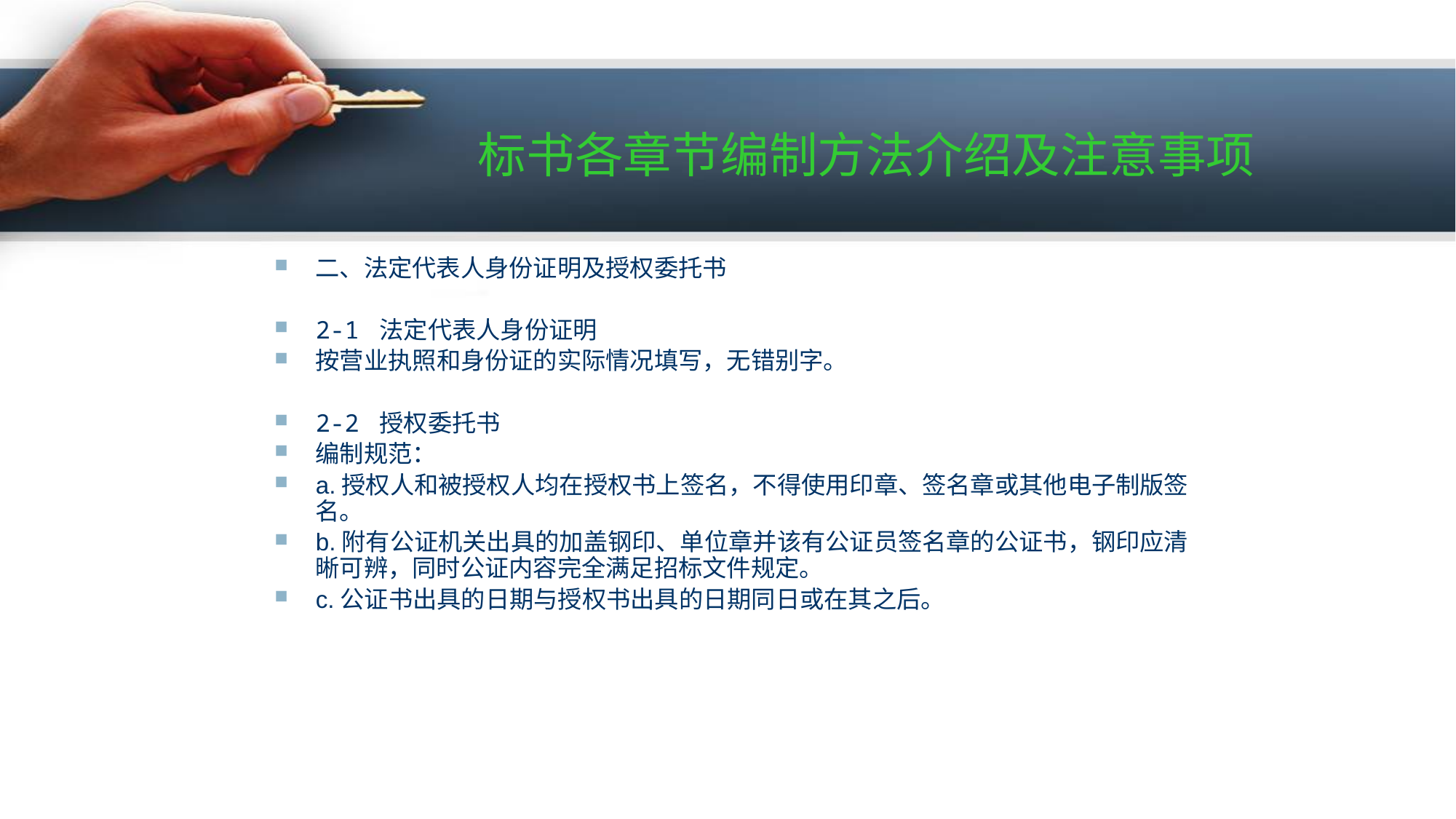

# 标书各章节编制方法介绍及注意事项
二、法定代表人身份证明及授权委托书

2-1 法定代表人身份证明
按营业执照和身份证的实际情况填写，无错别字。

2-2 授权委托书
编制规范：
a.授权人和被授权人均在授权书上签名，不得使用印章、签名章或其他电子制版签名。
b.附有公证机关出具的加盖钢印、单位章并该有公证员签名章的公证书，钢印应清晰可辨，同时公证内容完全满足招标文件规定。
c.公证书出具的日期与授权书出具的日期同日或在其之后。